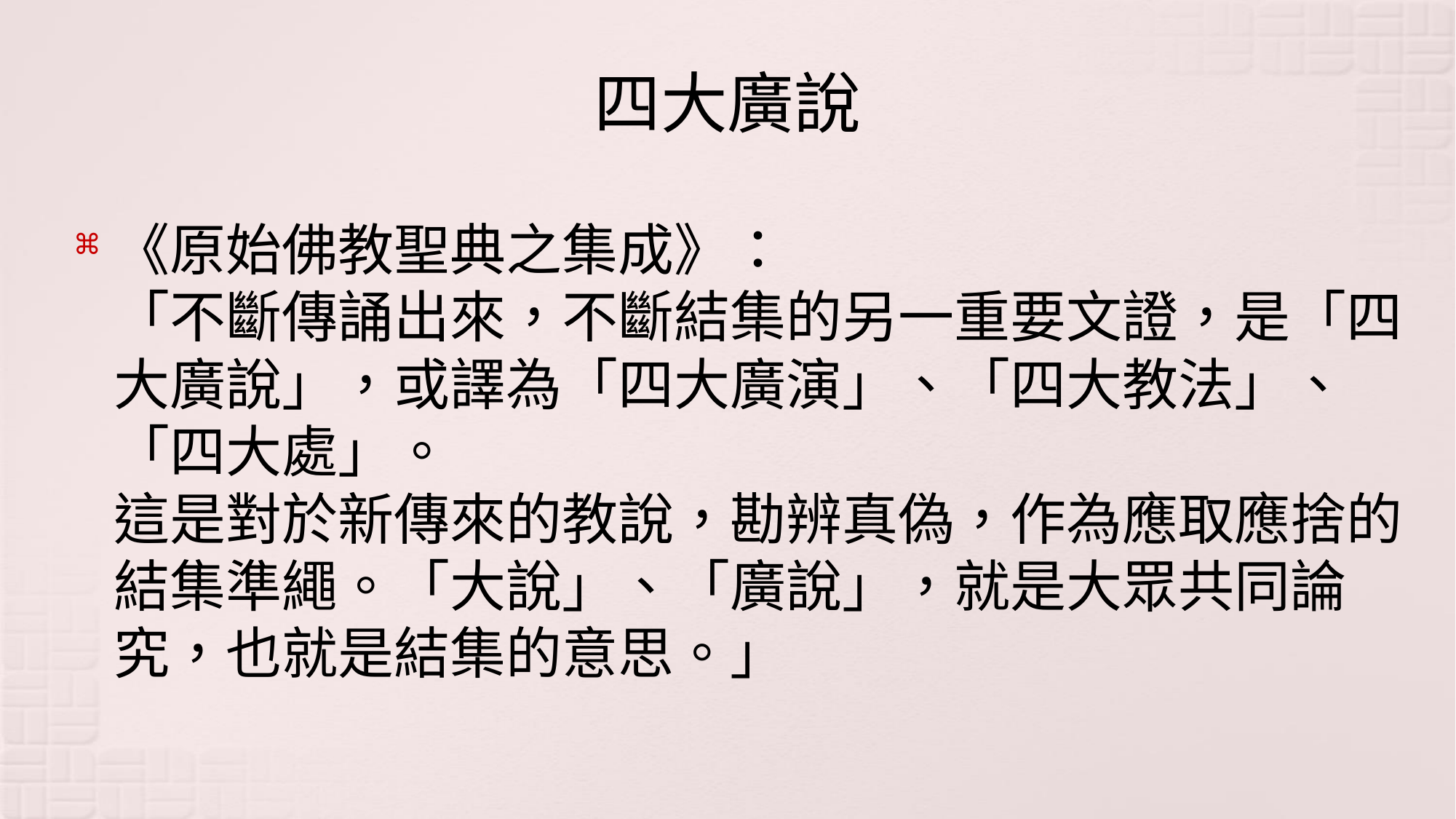

# 四大廣說

《原始佛教聖典之集成》：
「不斷傳誦出來，不斷結集的另一重要文證，是「四大廣說」，或譯為「四大廣演」、「四大教法」、「四大處」。
這是對於新傳來的教說，勘辨真偽，作為應取應捨的結集準繩。「大說」、「廣說」，就是大眾共同論究，也就是結集的意思。」